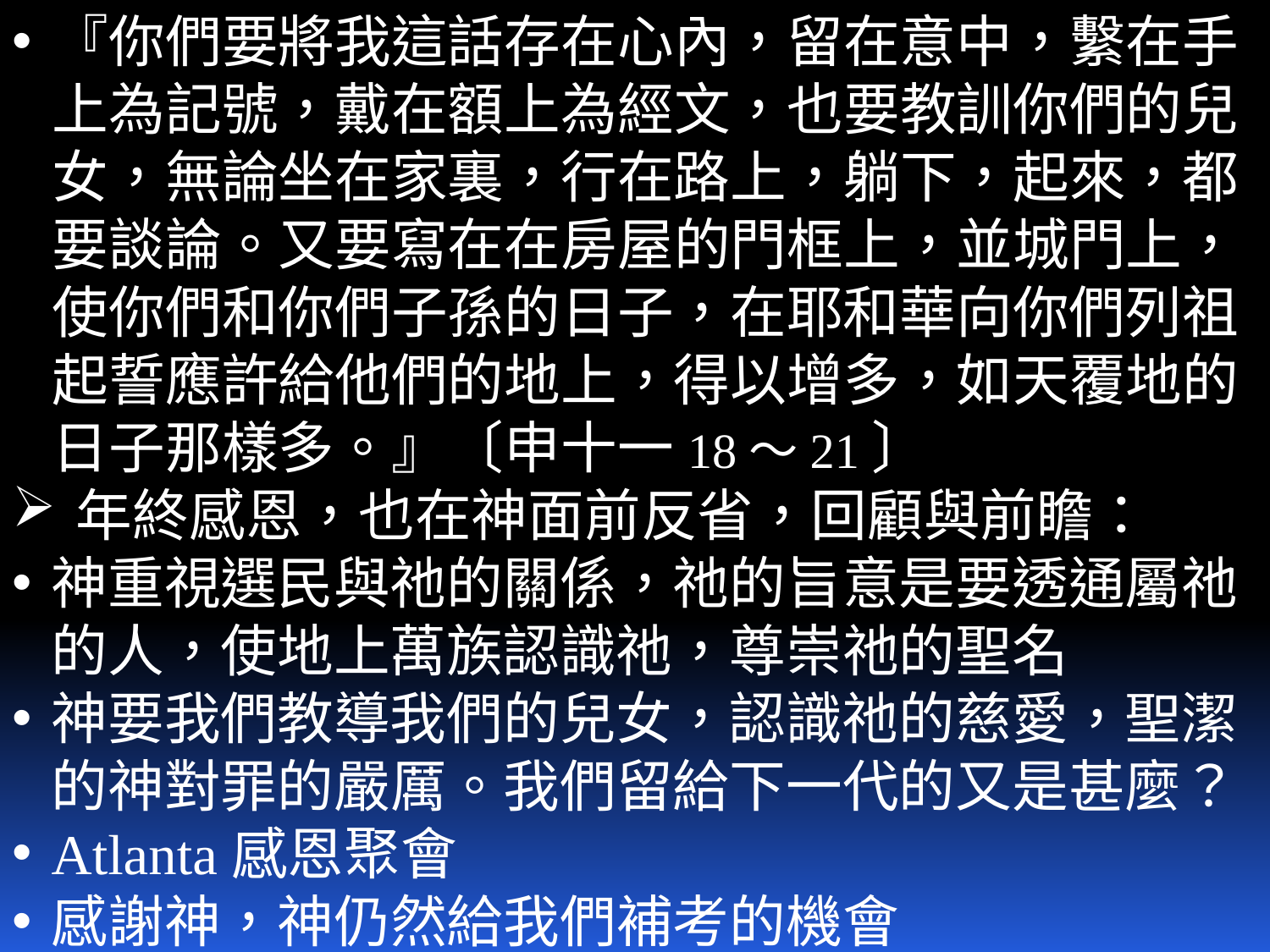

『你們要將我這話存在心內，留在意中，繫在手上為記號，戴在額上為經文，也要教訓你們的兒女，無論坐在家裏，行在路上，躺下，起來，都要談論。又要寫在在房屋的門框上，並城門上，使你們和你們子孫的日子，在耶和華向你們列祖起誓應許給他們的地上，得以增多，如天覆地的日子那樣多。』〔申十一18～21〕
年終感恩，也在神面前反省，回顧與前瞻：
神重視選民與祂的關係，祂的旨意是要透通屬祂的人，使地上萬族認識祂，尊崇祂的聖名
神要我們教導我們的兒女，認識祂的慈愛，聖潔的神對罪的嚴厲。我們留給下一代的又是甚麼？
Atlanta感恩聚會
感謝神，神仍然給我們補考的機會